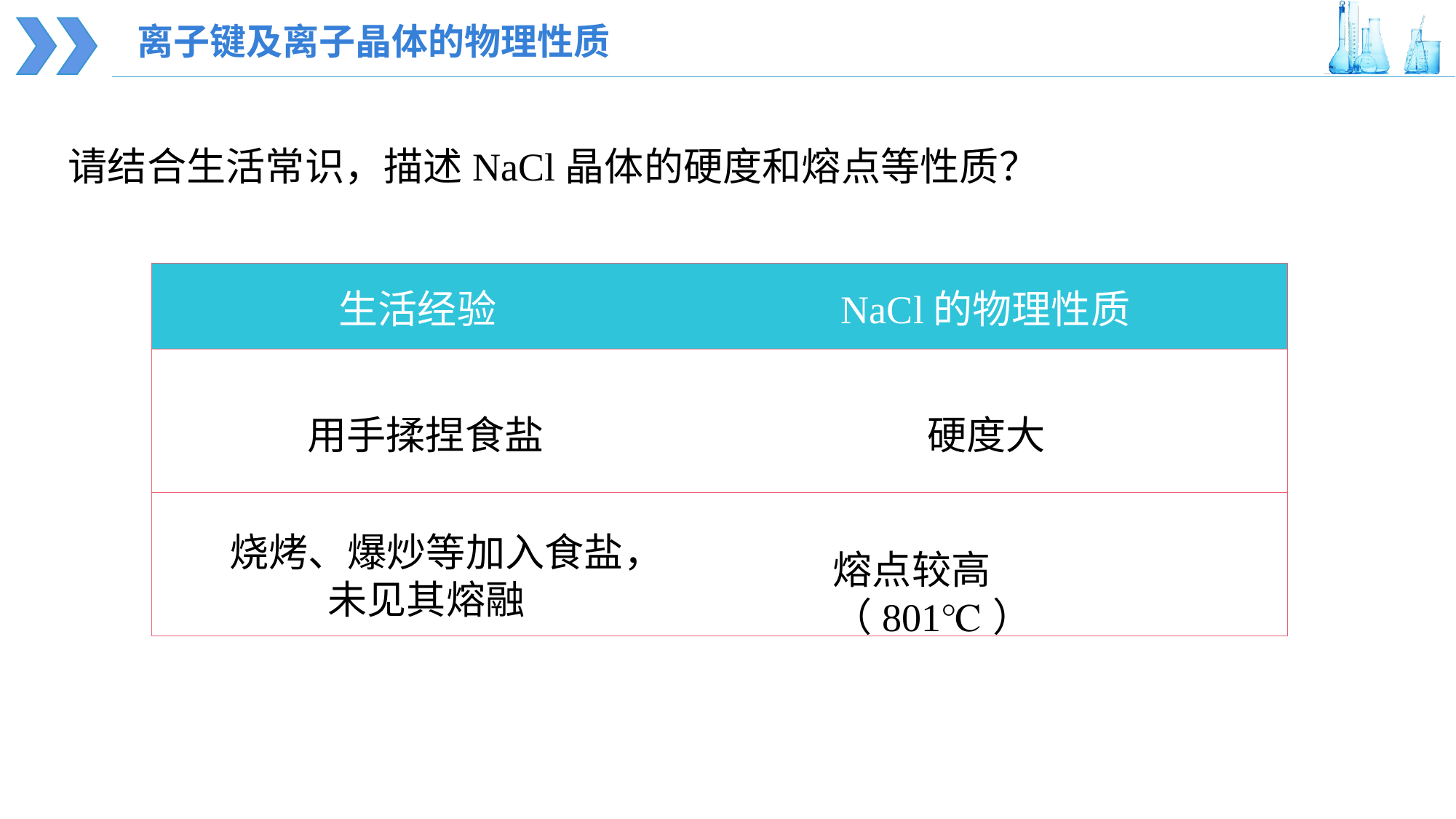

离子键及离子晶体的物理性质
请结合生活常识，描述NaCl晶体的硬度和熔点等性质？
| 生活经验 | NaCl的物理性质 |
| --- | --- |
|  |  |
|  |  |
用手揉捏食盐
硬度大
烧烤、爆炒等加入食盐，未见其熔融
熔点较高（801℃）